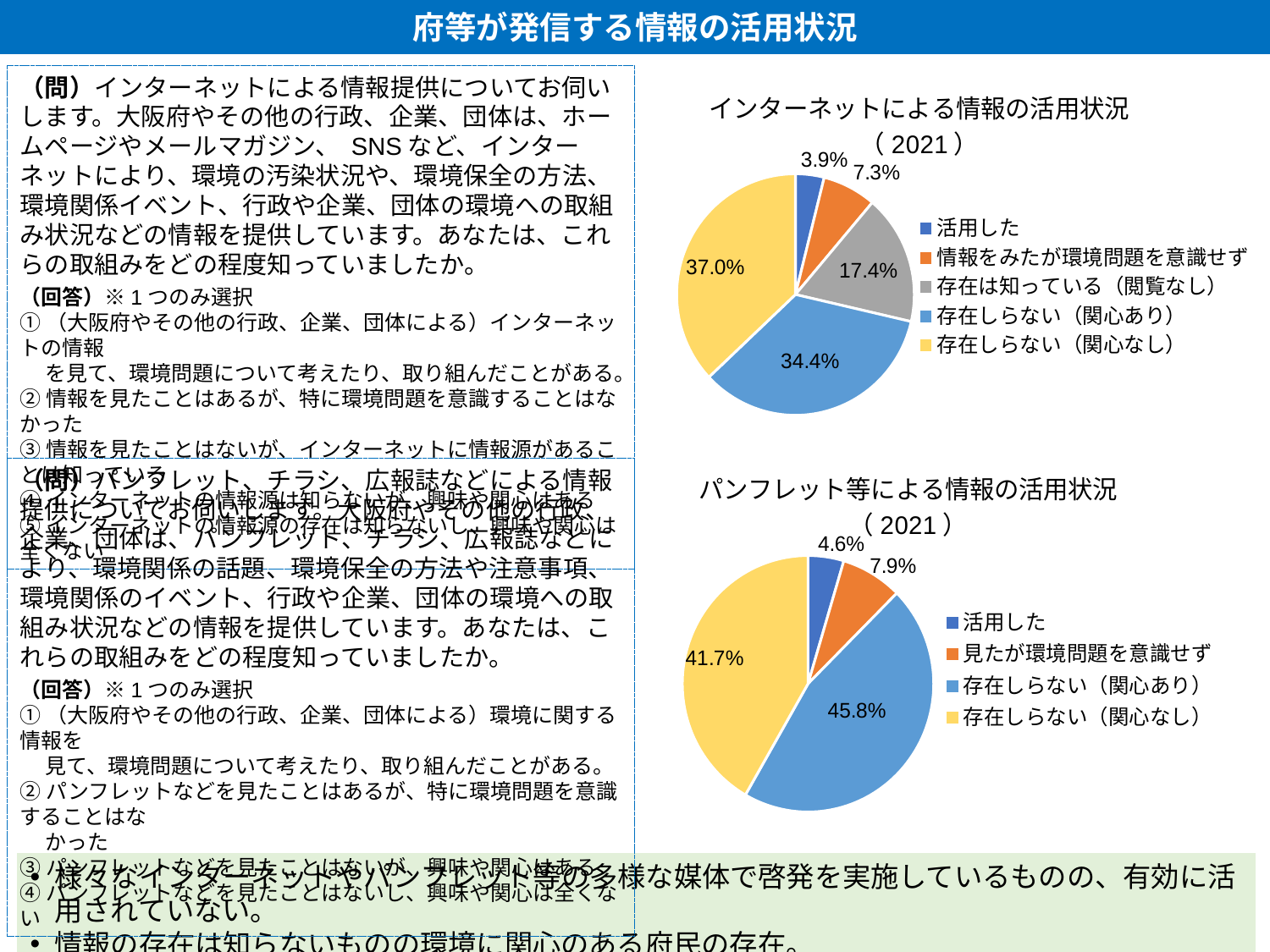

府等が発信する情報の活用状況

### Chart: インターネットによる情報の活用状況（2021）

| Category |  |
|---|---|
| 活用した | 0.039 |
| 情報をみたが環境問題を意識せず | 0.073 |
| 存在は知っている（閲覧なし） | 0.174 |
| 存在しらない（関心あり） | 0.344 |
| 存在しらない（関心なし） | 0.37 |
（問）インターネットによる情報提供についてお伺いします。大阪府やその他の行政、企業、団体は、ホームページやメールマガジン、 SNSなど、インターネットにより、環境の汚染状況や、環境保全の方法、環境関係イベント、行政や企業、団体の環境への取組み状況などの情報を提供しています。あなたは、これらの取組みをどの程度知っていましたか。
（回答）※1つのみ選択
①（大阪府やその他の行政、企業、団体による）インターネットの情報
　 を見て、環境問題について考えたり、取り組んだことがある。
②情報を見たことはあるが、特に環境問題を意識することはなかった
③情報を見たことはないが、インターネットに情報源があることは知っている
④インターネットの情報源は知らないが、興味や関心はある
⑤インターネットの情報源の存在は知らないし、興味や関心は全くない

### Chart: パンフレット等による情報の活用状況（2021）

| Category |  |
|---|---|
| 活用した | 0.046 |
| 見たが環境問題を意識せず | 0.079 |
| 存在しらない（関心あり） | 0.458 |
| 存在しらない（関心なし） | 0.417 |
（問）パンフレット、チラシ、広報誌などによる情報提供についてお伺いします。大阪府やその他の行政、企業、団体は、パンフレット、チラシ、広報誌などにより、環境関係の話題、環境保全の方法や注意事項、環境関係のイベント、行政や企業、団体の環境への取組み状況などの情報を提供しています。あなたは、これらの取組みをどの程度知っていましたか。
（回答）※1つのみ選択
①（大阪府やその他の行政、企業、団体による）環境に関する情報を
　 見て、環境問題について考えたり、取り組んだことがある。
②パンフレットなどを見たことはあるが、特に環境問題を意識することはな
　 かった
③パンフレットなどを見たことはないが、興味や関心はある
④パンフレットなどを見たことはないし、興味や関心は全くない
様々なインターネットやパンフレット等の多様な媒体で啓発を実施しているものの、有効に活用されていない。
情報の存在は知らないものの環境に関心のある府民の存在。